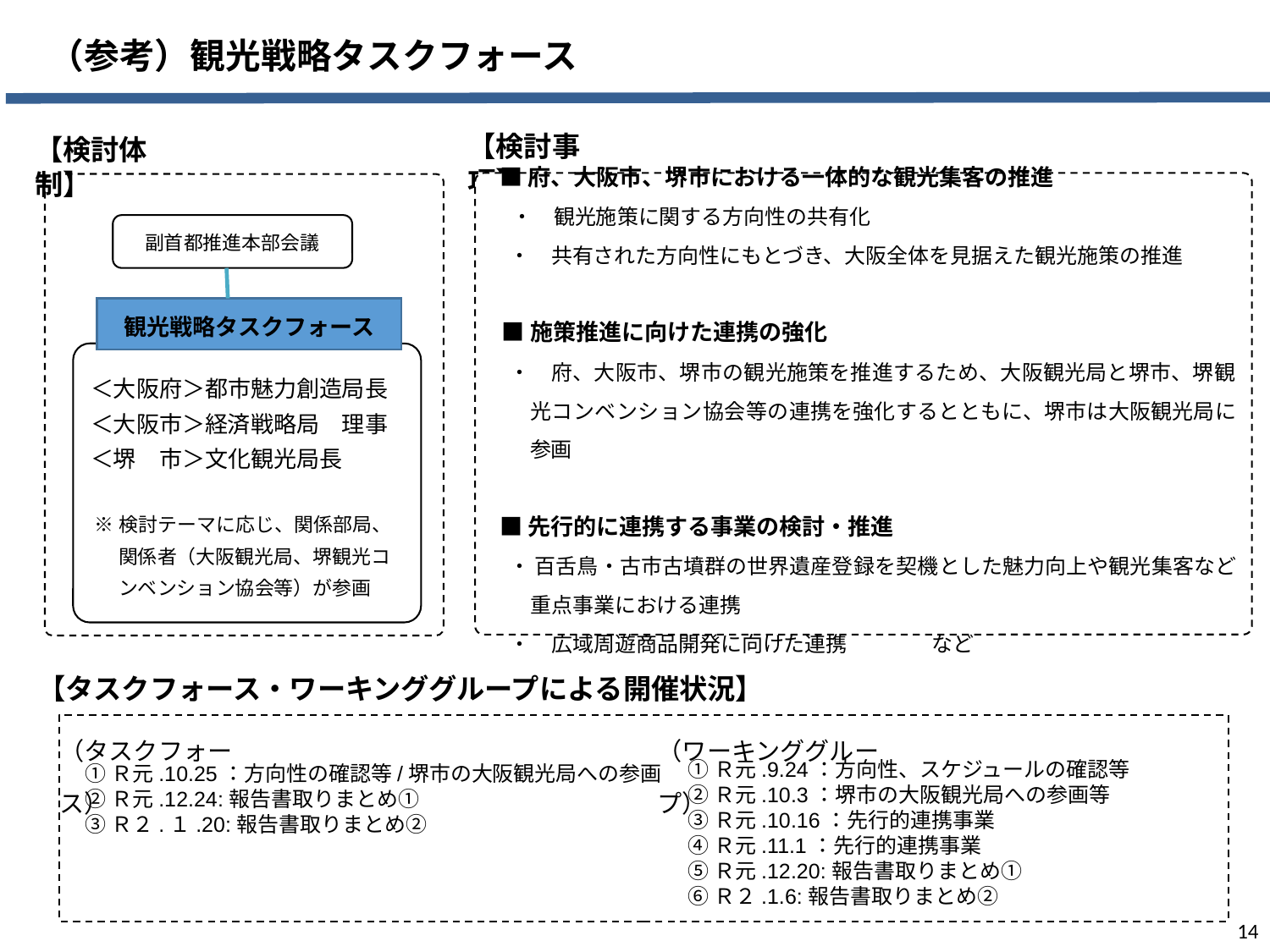

（参考）観光戦略タスクフォース
【検討事項】
【検討体制】
■府、大阪市、堺市における一体的な観光集客の推進
・　観光施策に関する方向性の共有化
・　共有された方向性にもとづき、大阪全体を見据えた観光施策の推進

■施策推進に向けた連携の強化
・　府、大阪市、堺市の観光施策を推進するため、大阪観光局と堺市、堺観光コンベンション協会等の連携を強化するとともに、堺市は大阪観光局に参画

■先行的に連携する事業の検討・推進
・ 百舌鳥・古市古墳群の世界遺産登録を契機とした魅力向上や観光集客など重点事業における連携
・　広域周遊商品開発に向けた連携　　　　など

副首都推進本部会議
観光戦略タスクフォース
＜大阪府＞都市魅力創造局長
＜大阪市＞経済戦略局　理事
＜堺　市＞文化観光局長

 ※検討テーマに応じ、関係部局、関係者（大阪観光局、堺観光コンベンション協会等）が参画
【タスクフォース・ワーキンググループによる開催状況】
（タスクフォース）
（ワーキンググループ）

①Ｒ元.9.24：方向性、スケジュールの確認等
②Ｒ元.10.3：堺市の大阪観光局への参画等
③Ｒ元.10.16：先行的連携事業
④Ｒ元.11.1：先行的連携事業
⑤Ｒ元.12.20:報告書取りまとめ①
⑥Ｒ２.1.6:報告書取りまとめ②
①Ｒ元.10.25：方向性の確認等/堺市の大阪観光局への参画
②Ｒ元.12.24:報告書取りまとめ①
③Ｒ２.１.20:報告書取りまとめ②
14